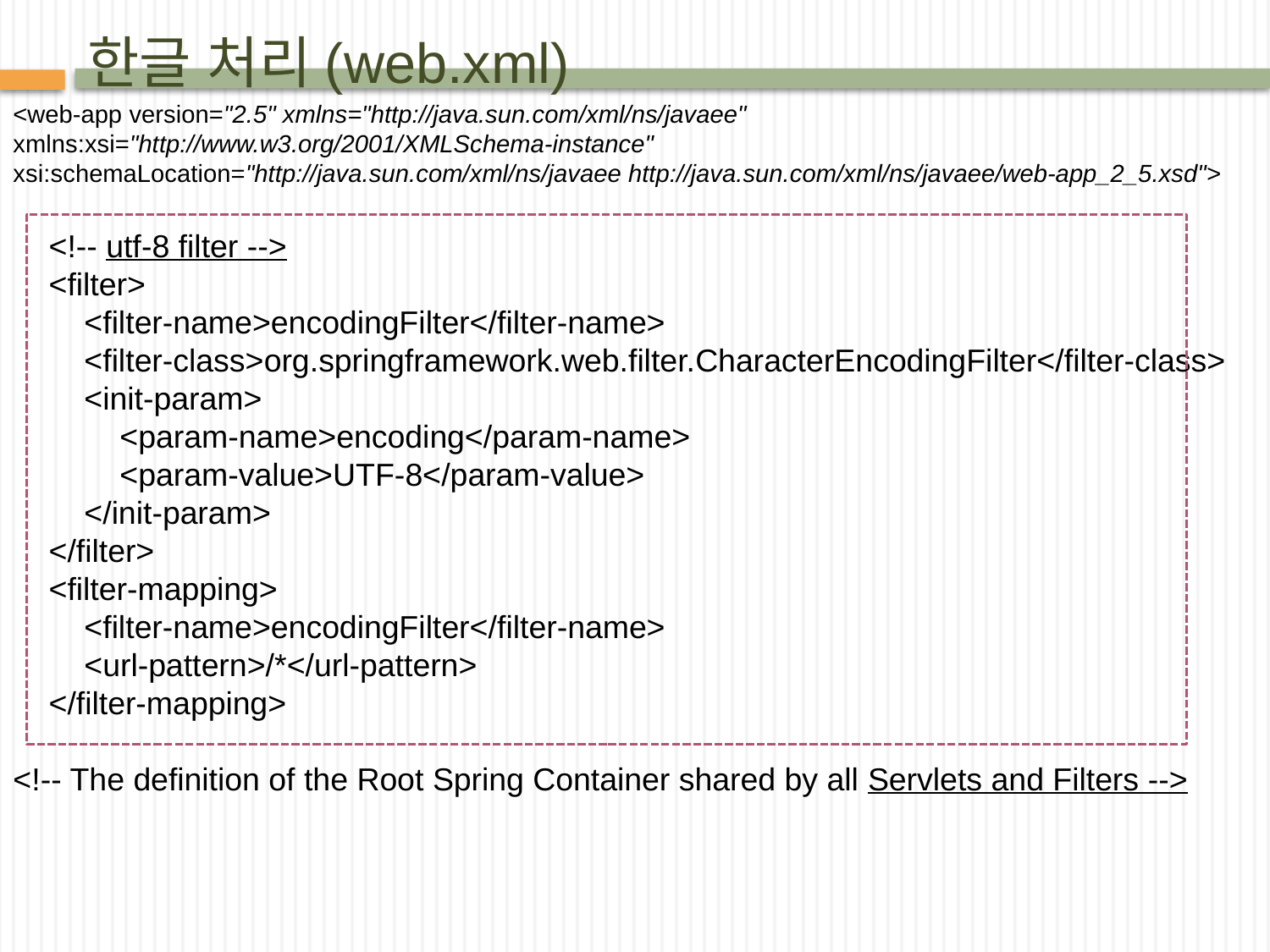

# 한글 처리(web.xml)
<web-app version="2.5" xmlns="http://java.sun.com/xml/ns/javaee"
xmlns:xsi="http://www.w3.org/2001/XMLSchema-instance"
xsi:schemaLocation="http://java.sun.com/xml/ns/javaee http://java.sun.com/xml/ns/javaee/web-app_2_5.xsd">

    <!-- utf-8 filter -->
    <filter>
        <filter-name>encodingFilter</filter-name>
        <filter-class>org.springframework.web.filter.CharacterEncodingFilter</filter-class>
        <init-param>
            <param-name>encoding</param-name>
            <param-value>UTF-8</param-value>
        </init-param>
    </filter>
    <filter-mapping>
        <filter-name>encodingFilter</filter-name>
        <url-pattern>/*</url-pattern>
    </filter-mapping>

<!-- The definition of the Root Spring Container shared by all Servlets and Filters -->